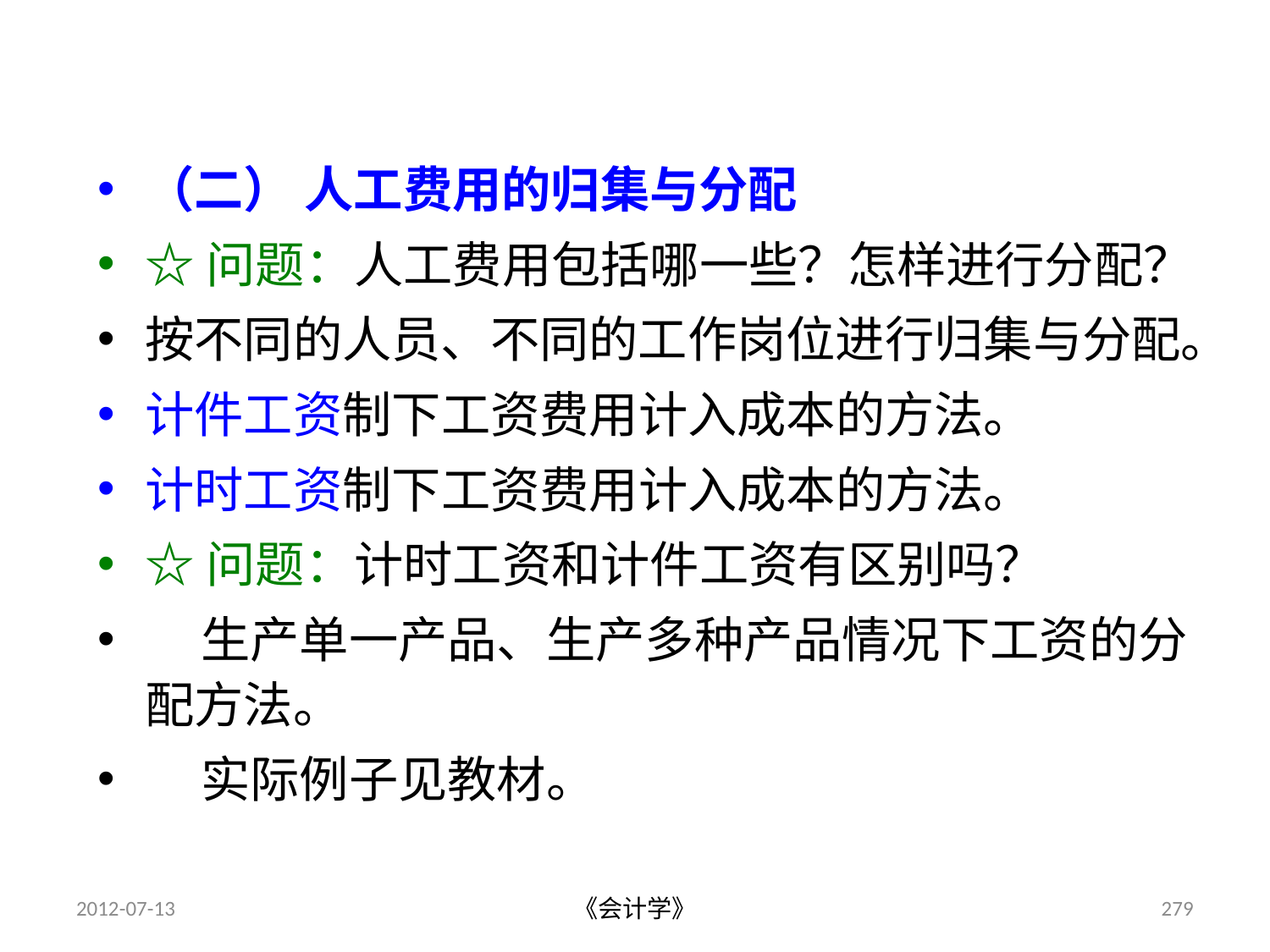

（二） 人工费用的归集与分配
☆问题：人工费用包括哪一些？怎样进行分配？
按不同的人员、不同的工作岗位进行归集与分配。
计件工资制下工资费用计入成本的方法。
计时工资制下工资费用计入成本的方法。
☆问题：计时工资和计件工资有区别吗？
    生产单一产品、生产多种产品情况下工资的分配方法。
    实际例子见教材。
2012-07-13
《会计学》
279